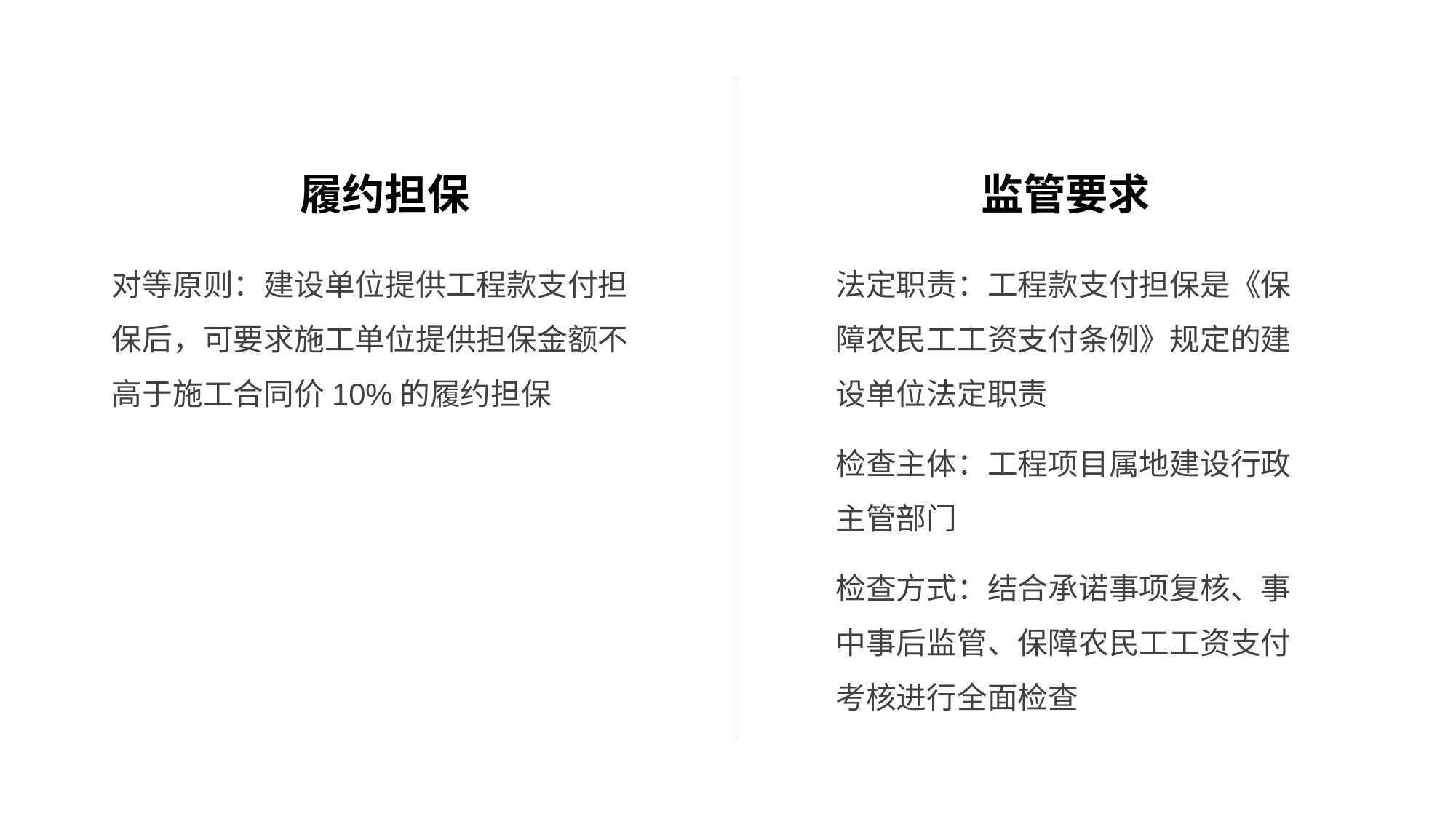

监管要求
# 履约担保
对等原则：建设单位提供工程款支付担保后，可要求施工单位提供担保金额不高于施工合同价10%的履约担保
法定职责：工程款支付担保是《保障农民工工资支付条例》规定的建设单位法定职责
检查主体：工程项目属地建设行政主管部门
检查方式：结合承诺事项复核、事中事后监管、保障农民工工资支付考核进行全面检查